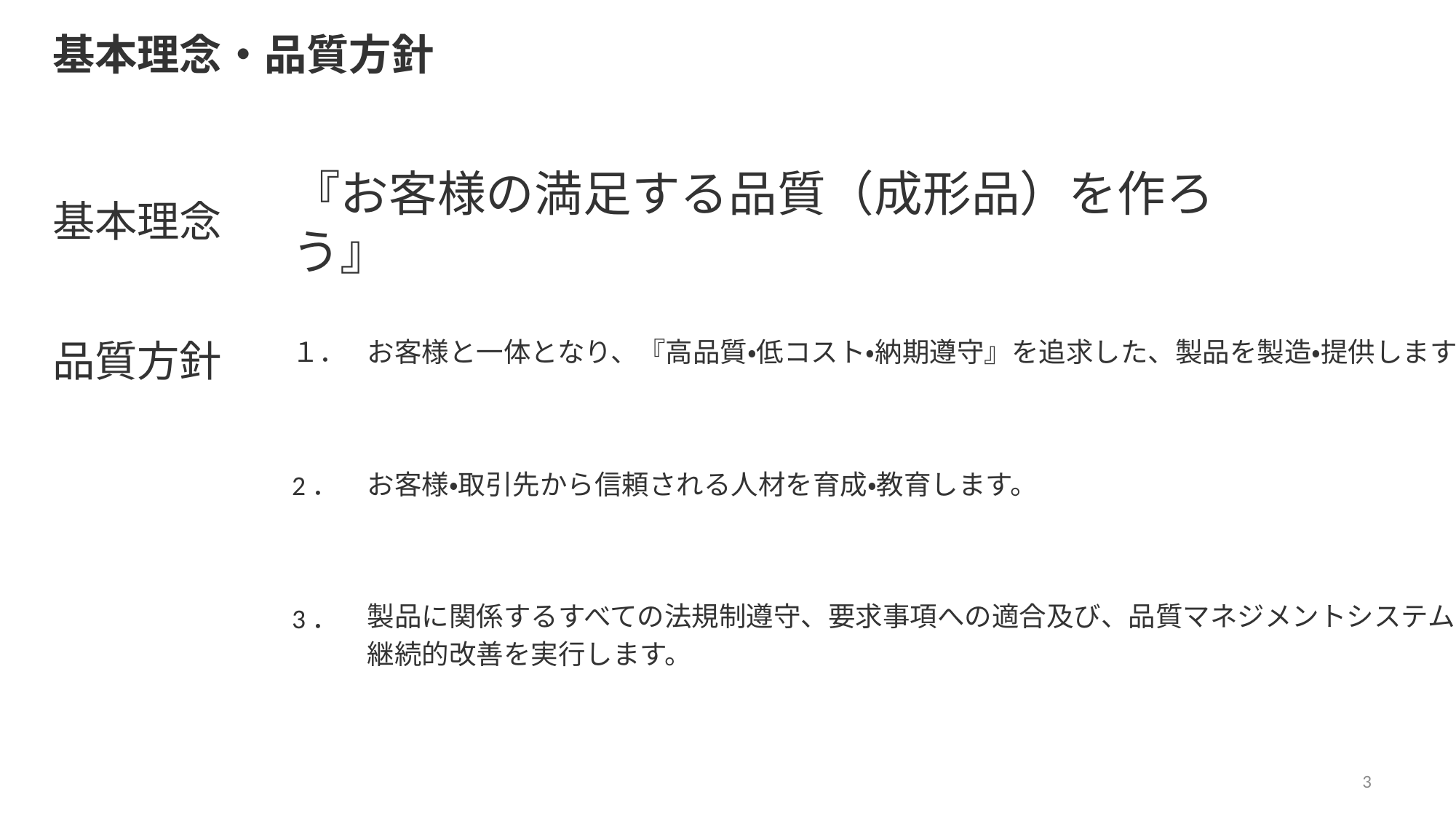

基本理念・品質方針
『お客様の満足する品質（成形品）を作ろう』
基本理念
品質方針
１．
お客様と一体となり、『高品質・低コスト・納期遵守』を追求した、製品を製造・提供します。
お客様・取引先から信頼される人材を育成・教育します。
2．

製品に関係するすべての法規制遵守、要求事項への適合及び、品質マネジメントシステムの
継続的改善を実行します。
3．
3